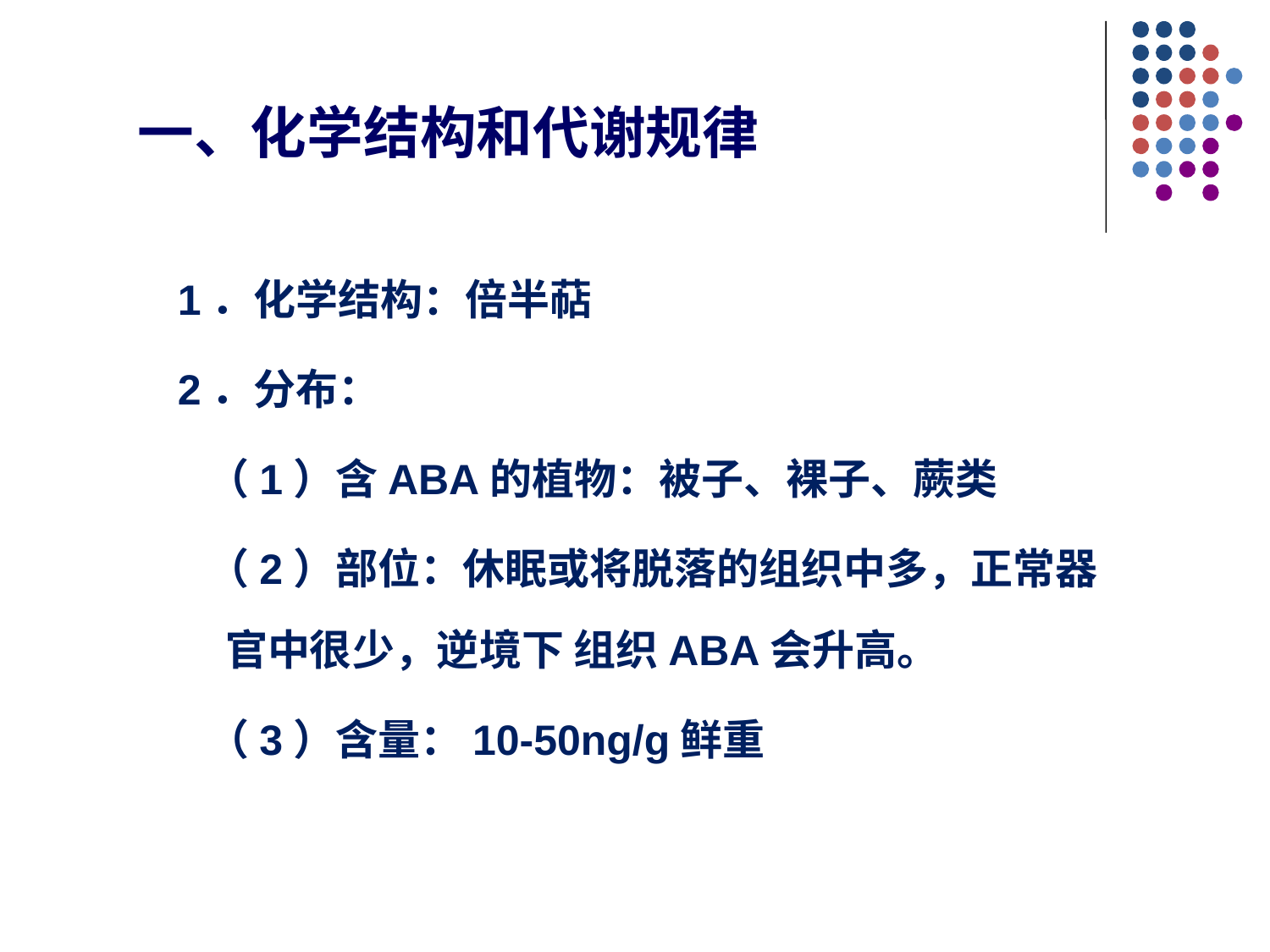

# 一、化学结构和代谢规律
1．化学结构：倍半萜
2．分布：
  （1）含ABA的植物：被子、裸子、蕨类
  （2）部位：休眠或将脱落的组织中多，正常器官中很少，逆境下 组织ABA会升高。
  （3）含量：10-50ng/g鲜重